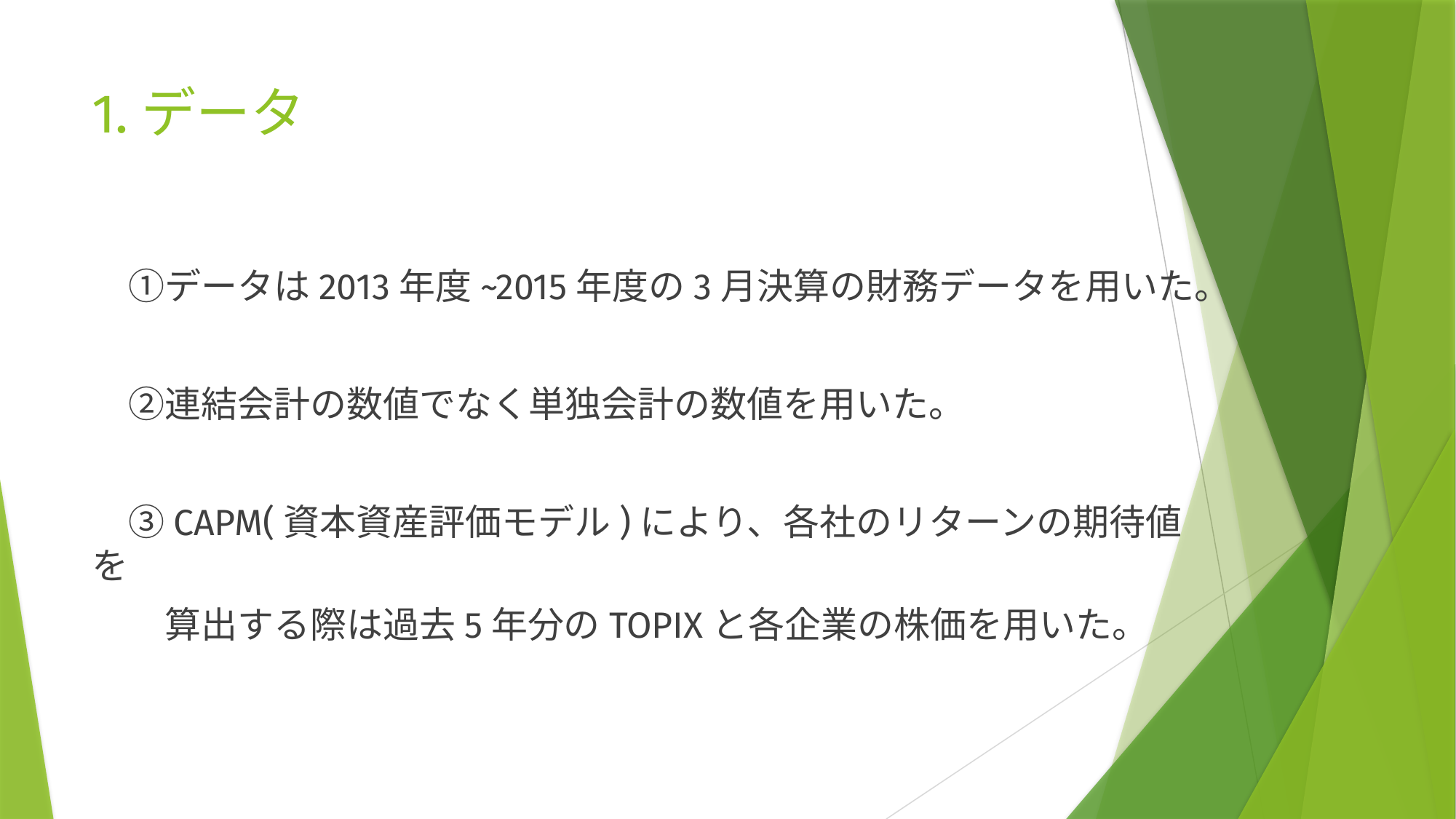

# 1.データ
　①データは2013年度~2015年度の3月決算の財務データを用いた。

　②連結会計の数値でなく単独会計の数値を用いた。

　③CAPM(資本資産評価モデル)により、各社のリターンの期待値を
　　算出する際は過去5年分のTOPIXと各企業の株価を用いた。